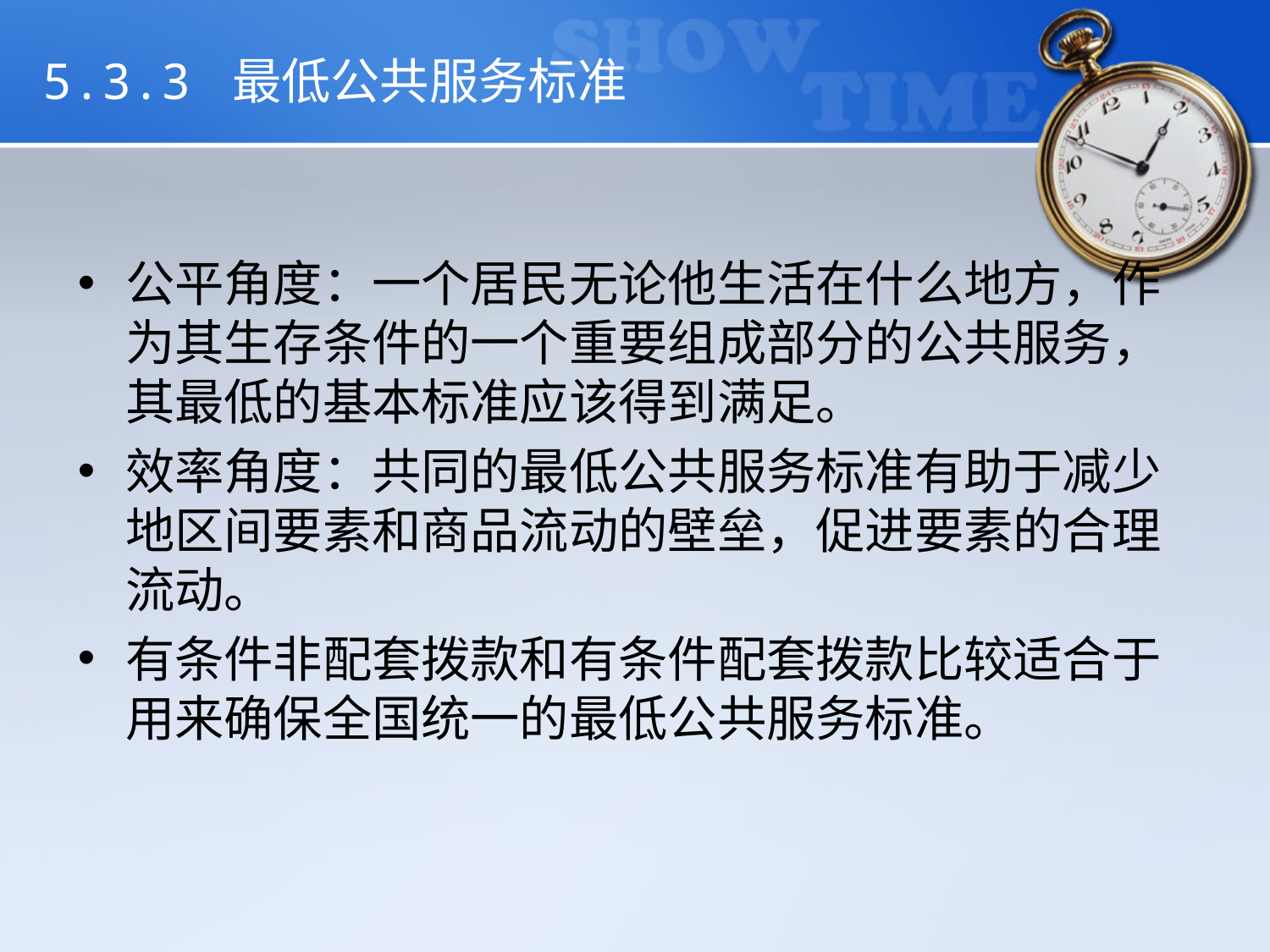

# 5.3.3 最低公共服务标准
公平角度：一个居民无论他生活在什么地方，作为其生存条件的一个重要组成部分的公共服务，其最低的基本标准应该得到满足。
效率角度：共同的最低公共服务标准有助于减少地区间要素和商品流动的壁垒，促进要素的合理流动。
有条件非配套拨款和有条件配套拨款比较适合于用来确保全国统一的最低公共服务标准。